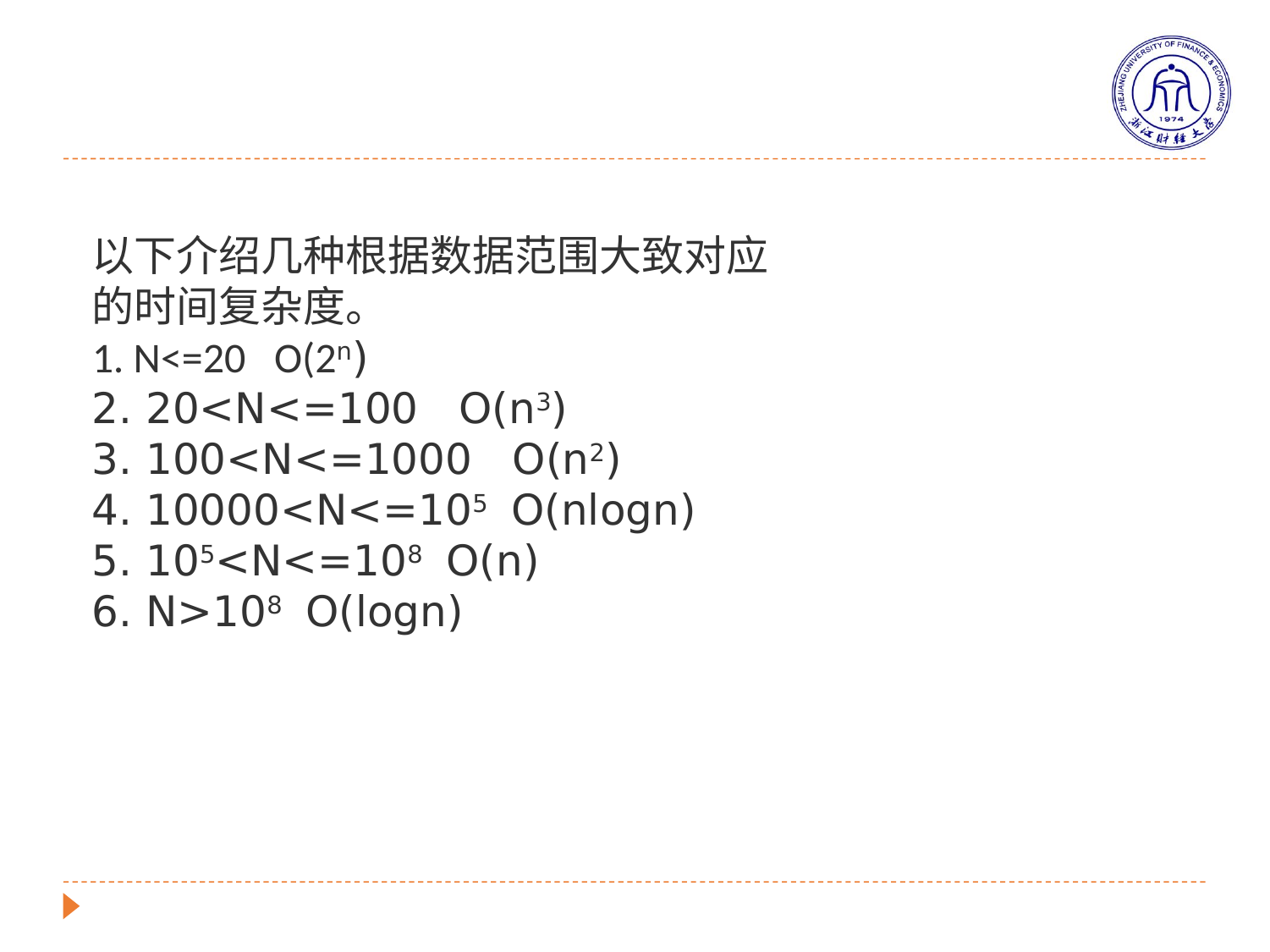

以下介绍几种根据数据范围大致对应的时间复杂度。1. N<=20   O(2n)2. 20<N<=100   O(n3) 3. 100<N<=1000   O(n2)4. 10000<N<=105   O(nlogn)5. 105<N<=108   O(n)6. N>108   O(logn)